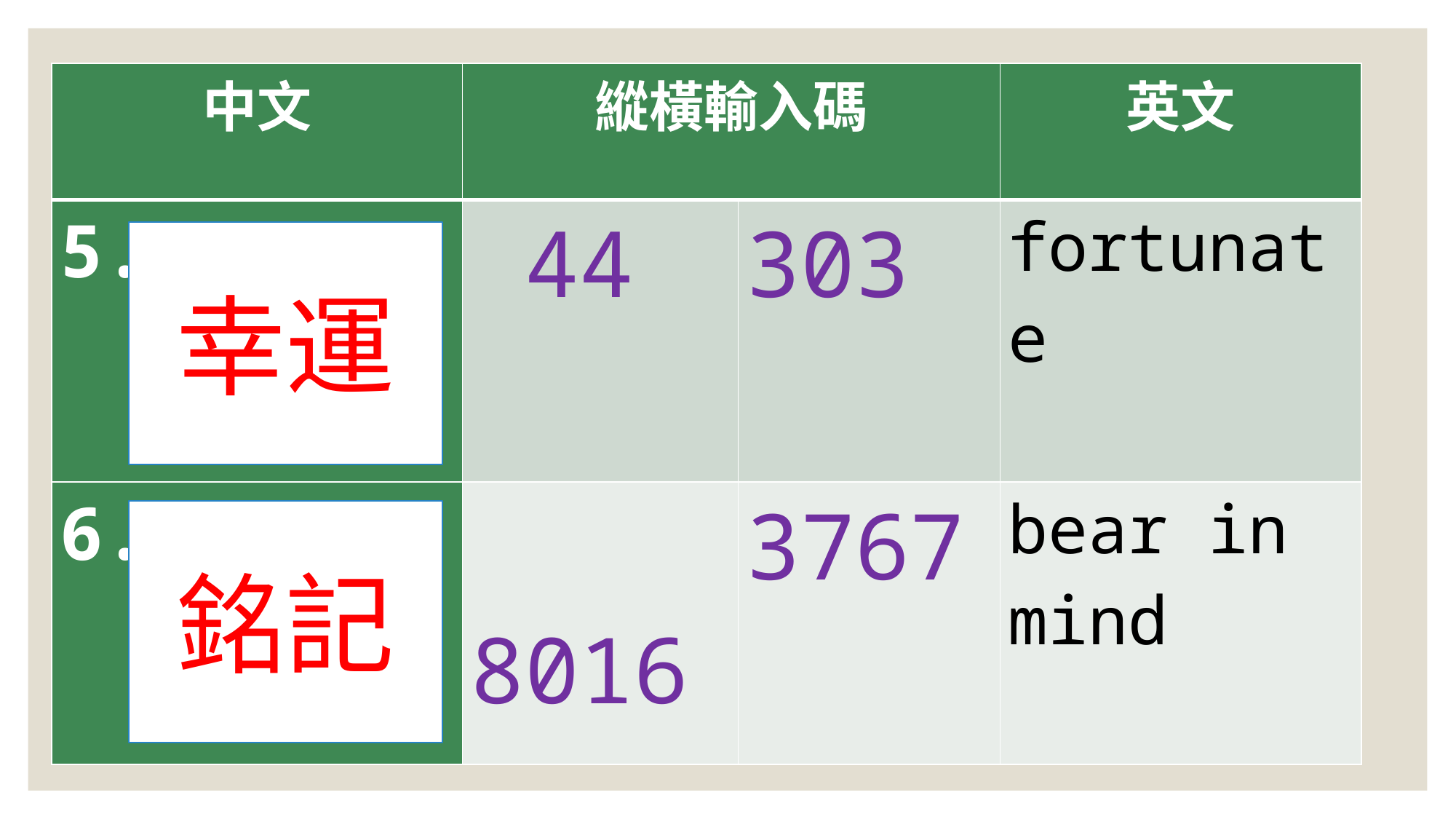

| 中文 | 縱橫輸入碼 |  | 英文 |
| --- | --- | --- | --- |
| 5. | 44 | 303 | fortunate |
| 6. | 8016 | 3767 | bear in mind |
幸運
銘記